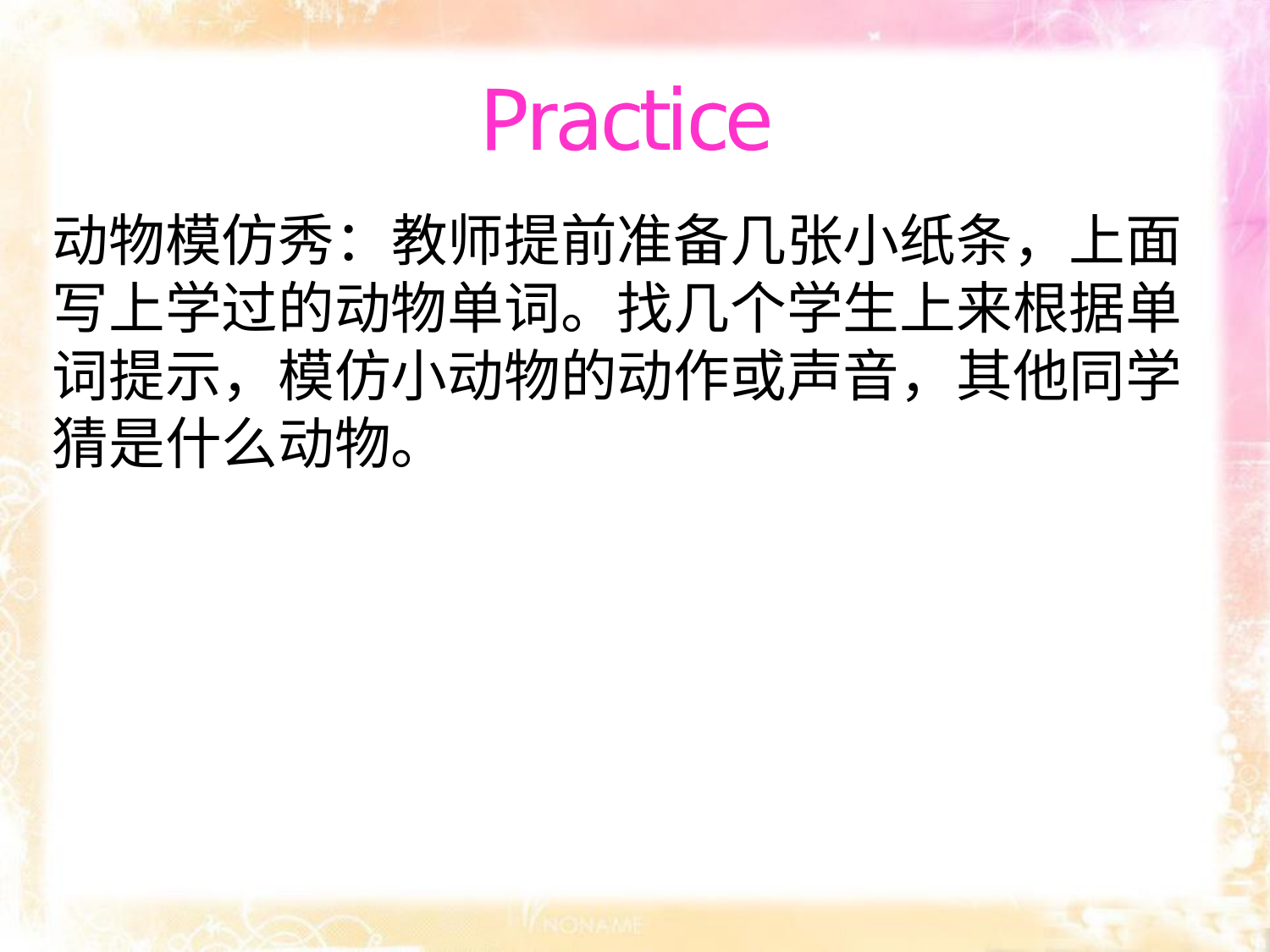

Practice
动物模仿秀：教师提前准备几张小纸条，上面写上学过的动物单词。找几个学生上来根据单词提示，模仿小动物的动作或声音，其他同学猜是什么动物。